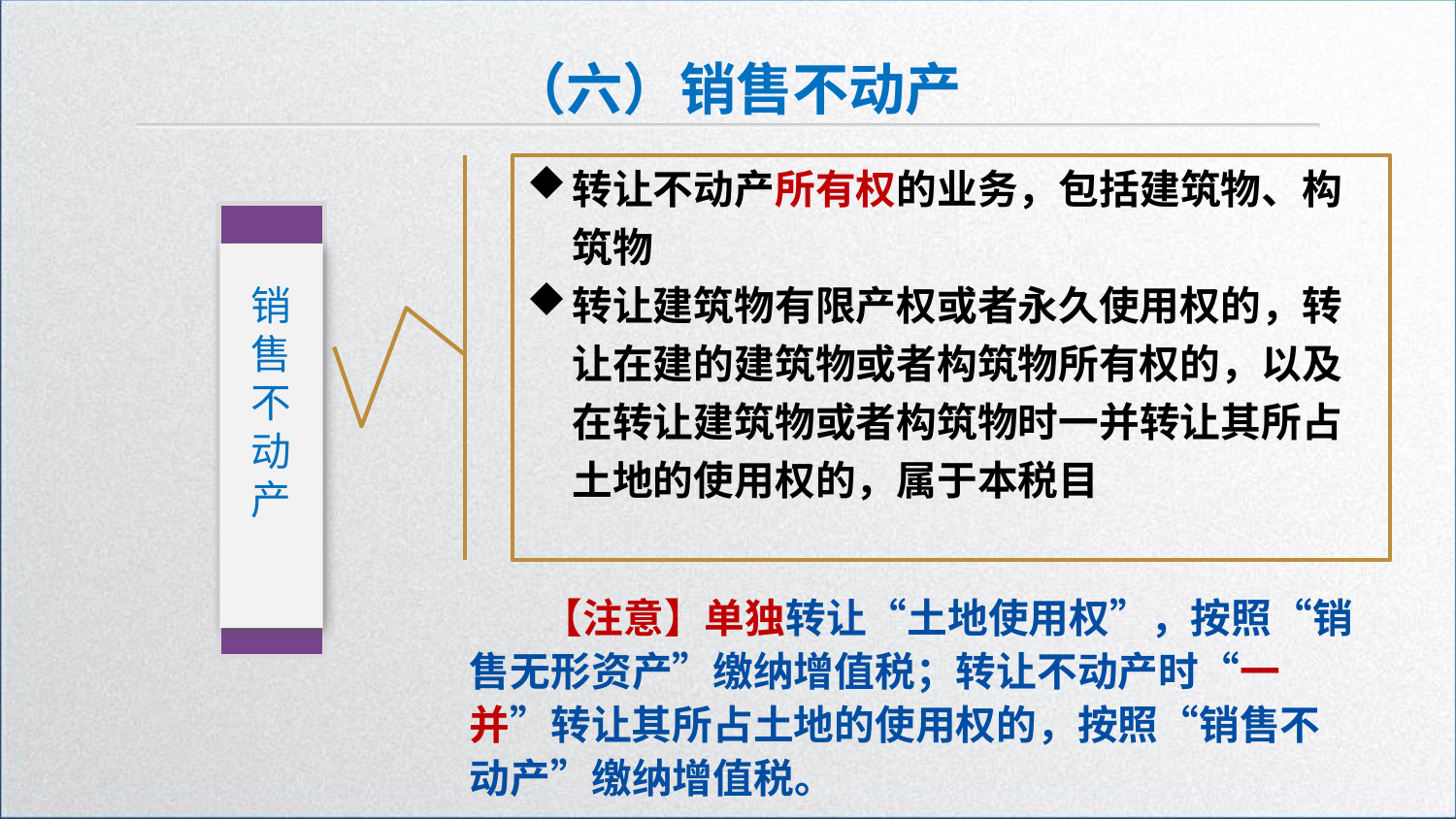

（六）销售不动产
转让不动产所有权的业务，包括建筑物、构筑物
转让建筑物有限产权或者永久使用权的，转让在建的建筑物或者构筑物所有权的，以及在转让建筑物或者构筑物时一并转让其所占土地的使用权的，属于本税目

销售不动产
【注意】单独转让“土地使用权”，按照“销售无形资产”缴纳增值税；转让不动产时“一并”转让其所占土地的使用权的，按照“销售不动产”缴纳增值税。